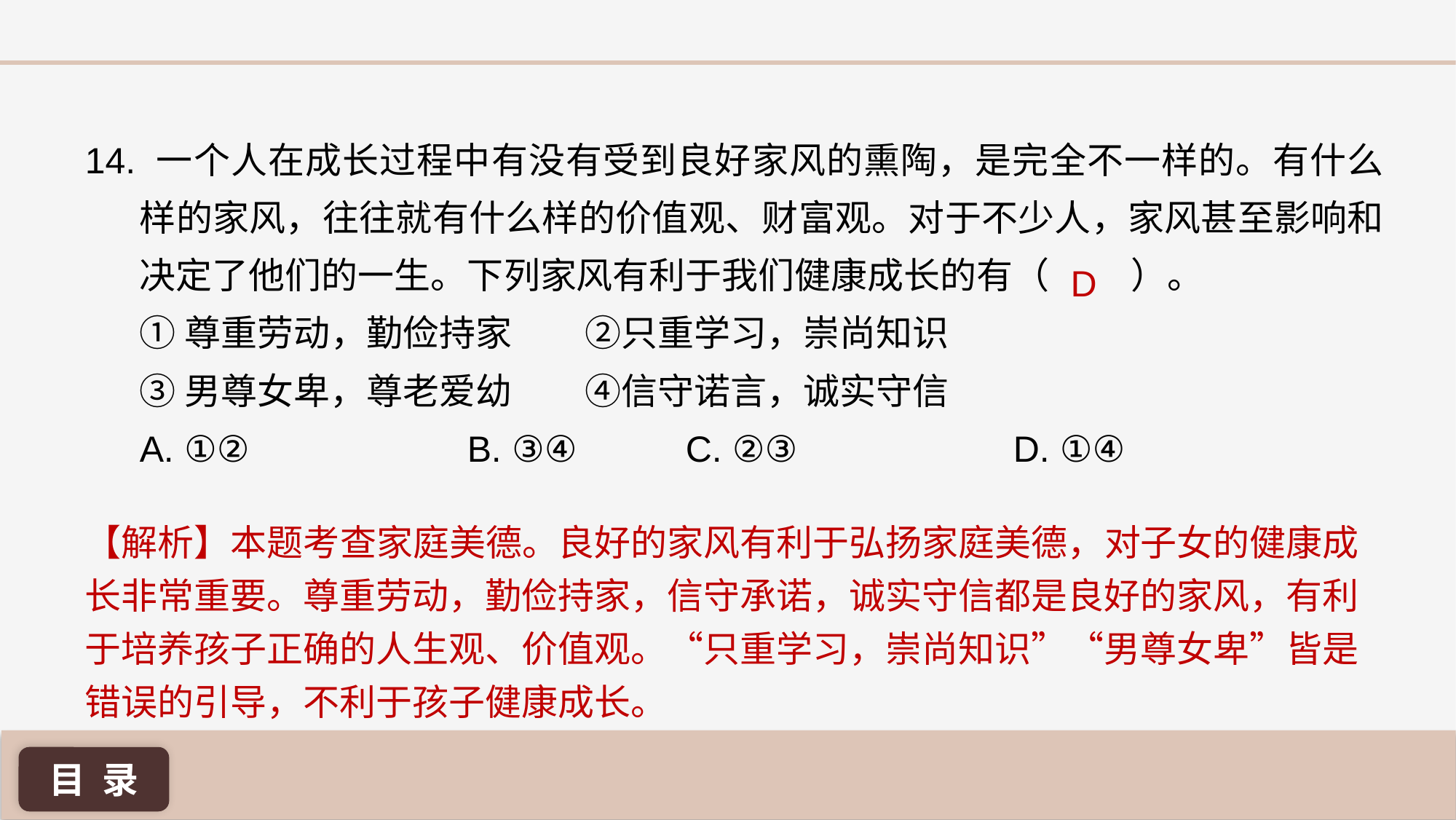

14. 一个人在成长过程中有没有受到良好家风的熏陶，是完全不一样的。有什么样的家风，往往就有什么样的价值观、财富观。对于不少人，家风甚至影响和决定了他们的一生。下列家风有利于我们健康成长的有（	 ）。
①尊重劳动，勤俭持家	 ②只重学习，崇尚知识
③男尊女卑，尊老爱幼	 ④信守诺言，诚实守信
A. ①② 		B. ③④ 	C. ②③ 		D. ①④
D
【解析】本题考查家庭美德。良好的家风有利于弘扬家庭美德，对子女的健康成长非常重要。尊重劳动，勤俭持家，信守承诺，诚实守信都是良好的家风，有利于培养孩子正确的人生观、价值观。“只重学习，崇尚知识”“男尊女卑”皆是错误的引导，不利于孩子健康成长。